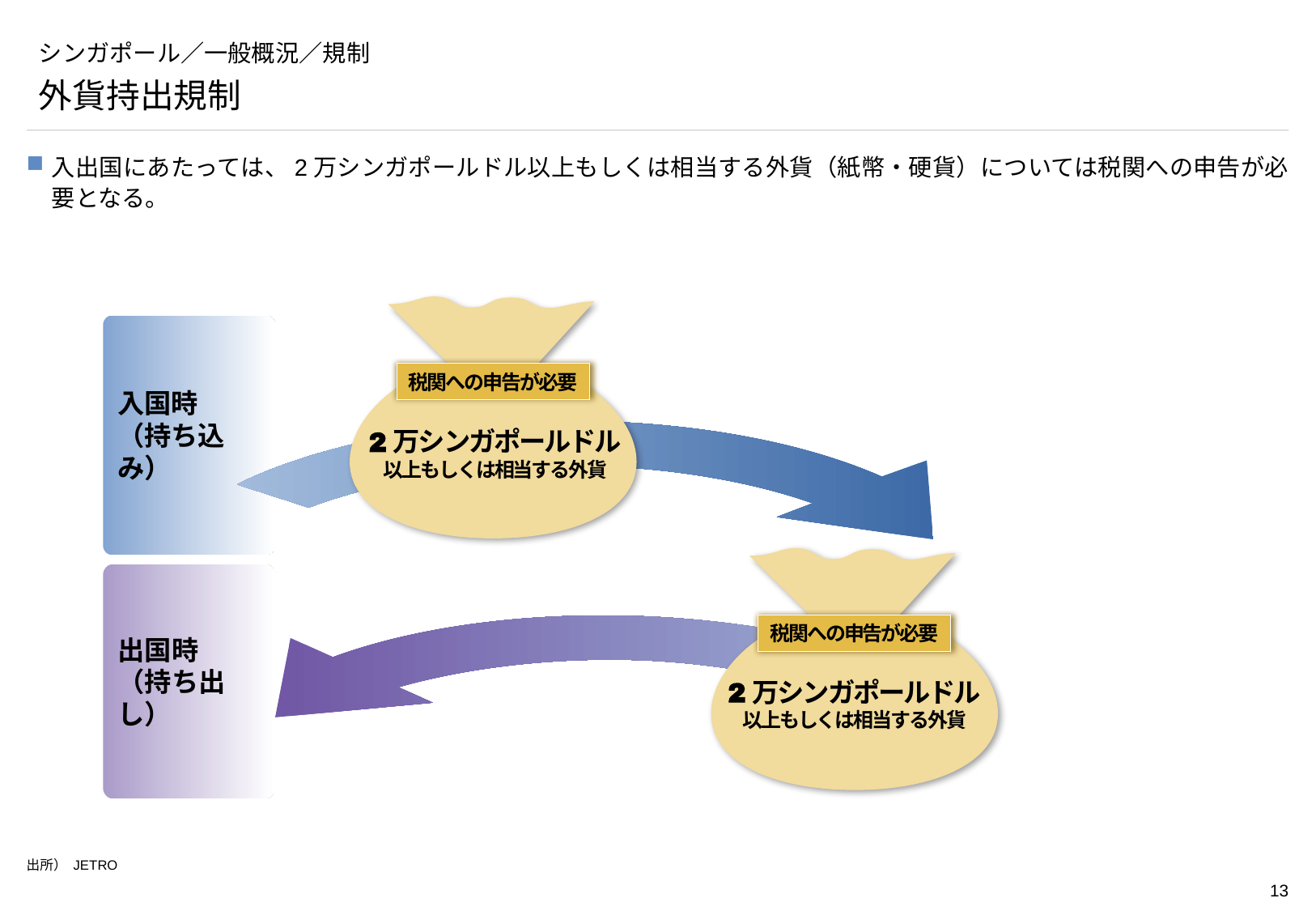

# シンガポール／一般概況／規制
外貨持出規制
入出国にあたっては、2万シンガポールドル以上もしくは相当する外貨（紙幣・硬貨）については税関への申告が必要となる。

税関への申告が必要
2万シンガポールドル
以上もしくは相当する外貨
入国時
（持ち込み）

税関への申告が必要
2万シンガポールドル
以上もしくは相当する外貨
出国時
（持ち出し）

出所） JETRO